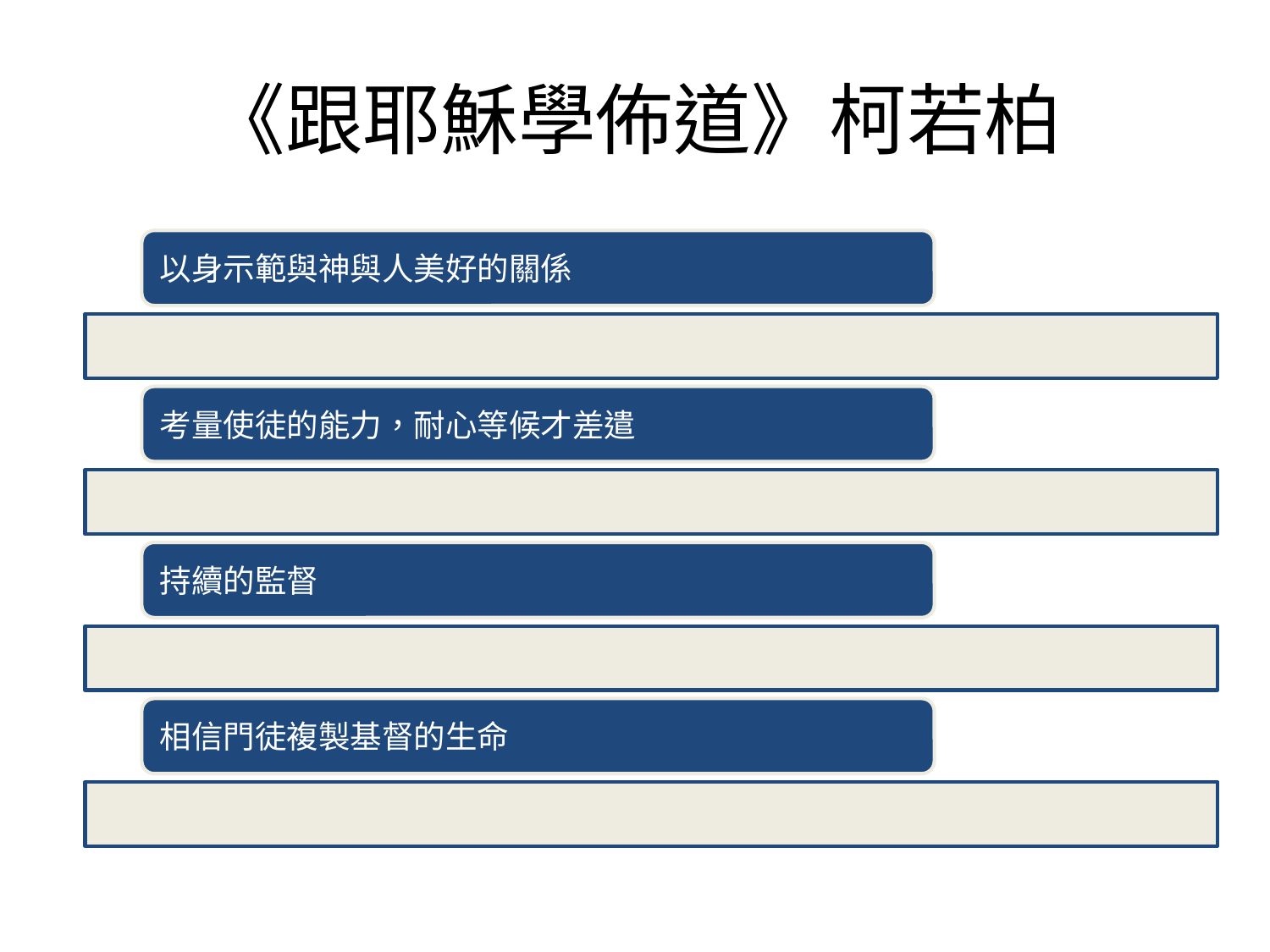

# 《跟耶穌學佈道》柯若柏
以身示範與神與人美好的關係
考量使徒的能力，耐心等候才差遣
持續的監督
相信門徒複製基督的生命